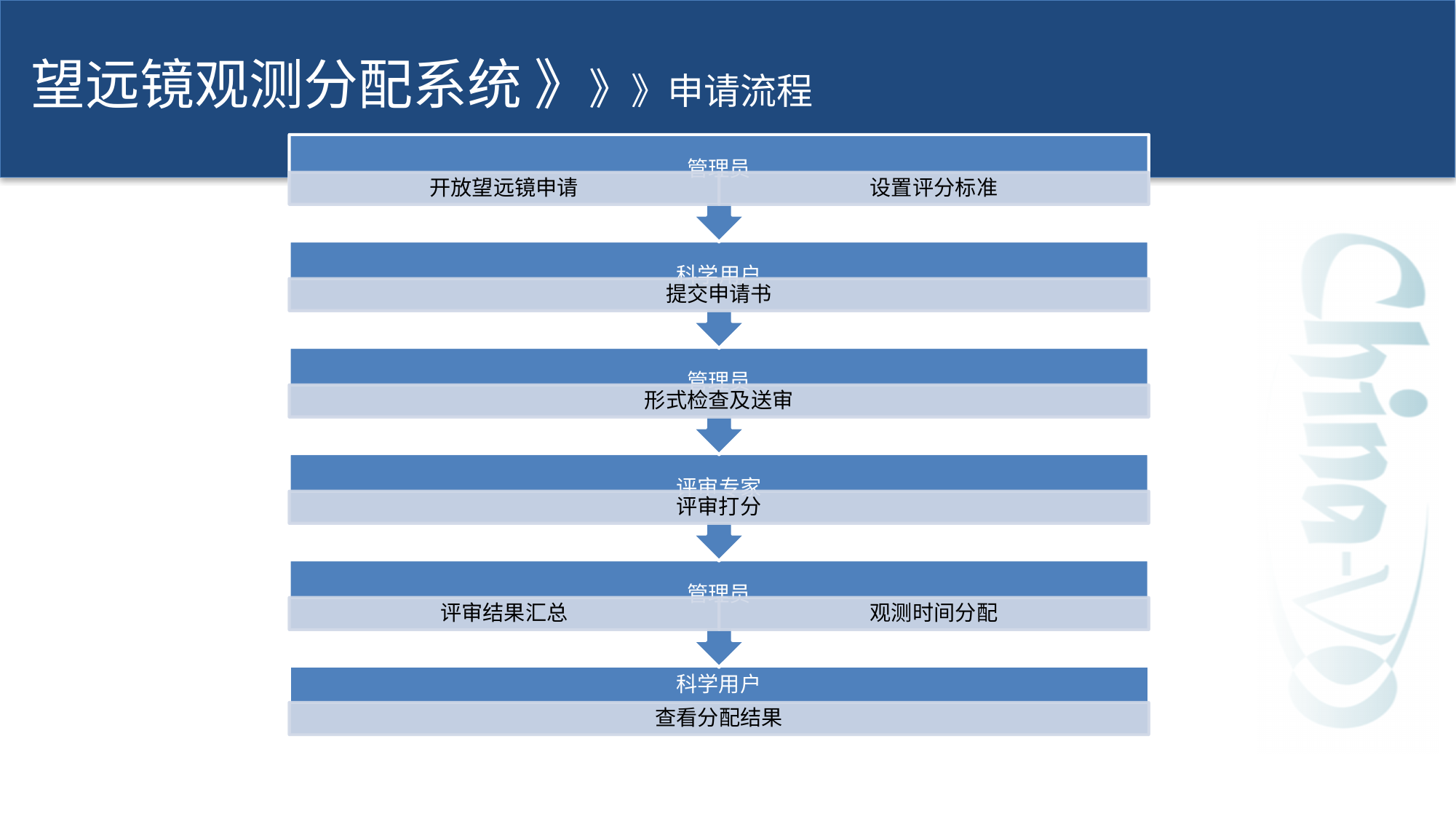

# 望远镜观测分配系统 》》》申请流程
科学用户
查看分配结果
管理员
评审结果汇总
观测时间分配
评审专家
评审打分
管理员
形式检查及送审
科学用户
提交申请书
管理员
开放望远镜申请
设置评分标准